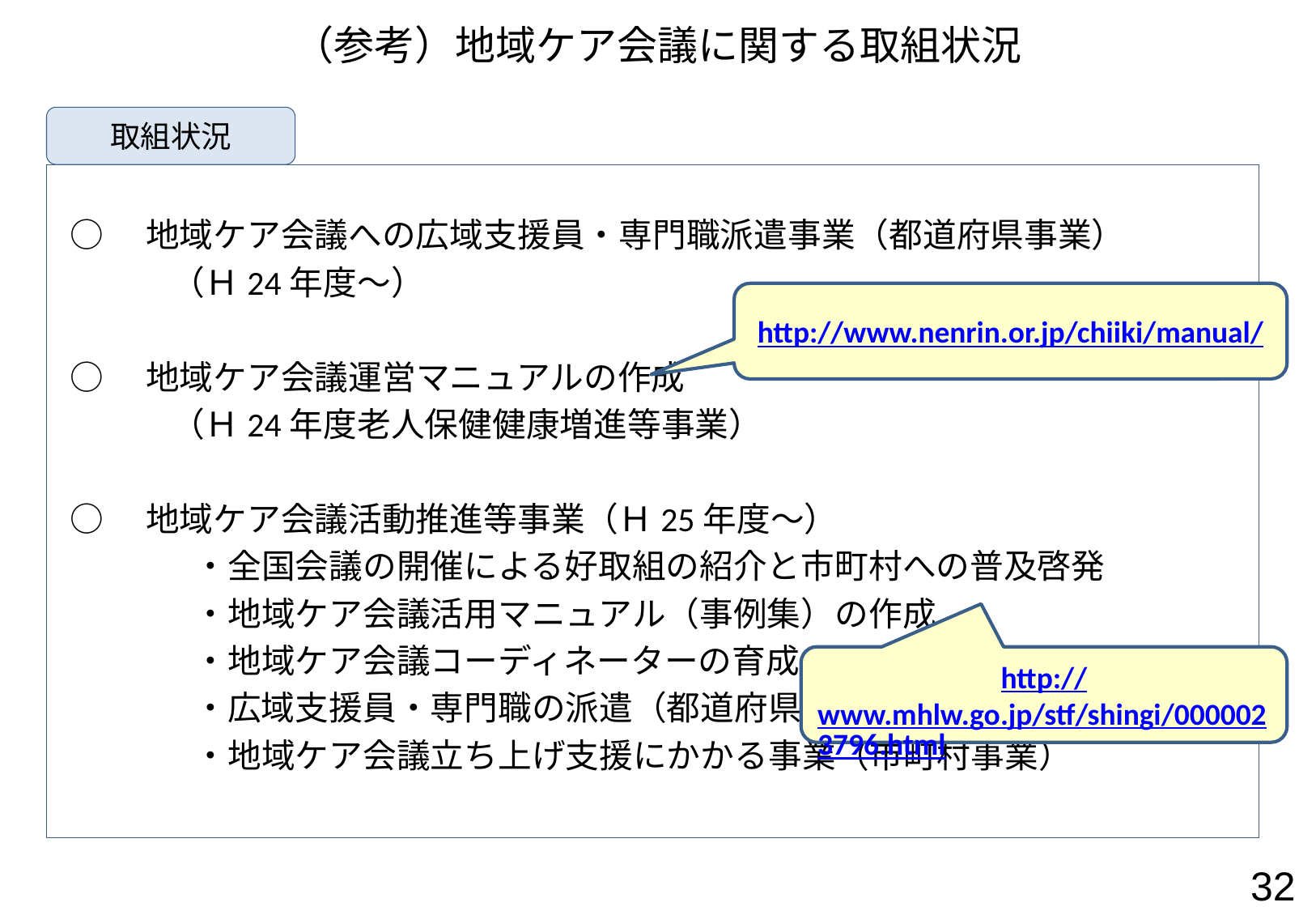

（参考）地域ケア会議に関する取組状況
取組状況

○　地域ケア会議への広域支援員・専門職派遣事業（都道府県事業）
　　　（Ｈ24年度～）

○　地域ケア会議運営マニュアルの作成
　　　（Ｈ24年度老人保健健康増進等事業）

○　地域ケア会議活動推進等事業（Ｈ25年度～）
　　　　・全国会議の開催による好取組の紹介と市町村への普及啓発
　　　　・地域ケア会議活用マニュアル（事例集）の作成
　　　　・地域ケア会議コーディネーターの育成
　　　　・広域支援員・専門職の派遣（都道府県事業）
　　　　・地域ケア会議立ち上げ支援にかかる事業（市町村事業）

http://www.nenrin.or.jp/chiiki/manual/
http://www.mhlw.go.jp/stf/shingi/0000023796.html
32